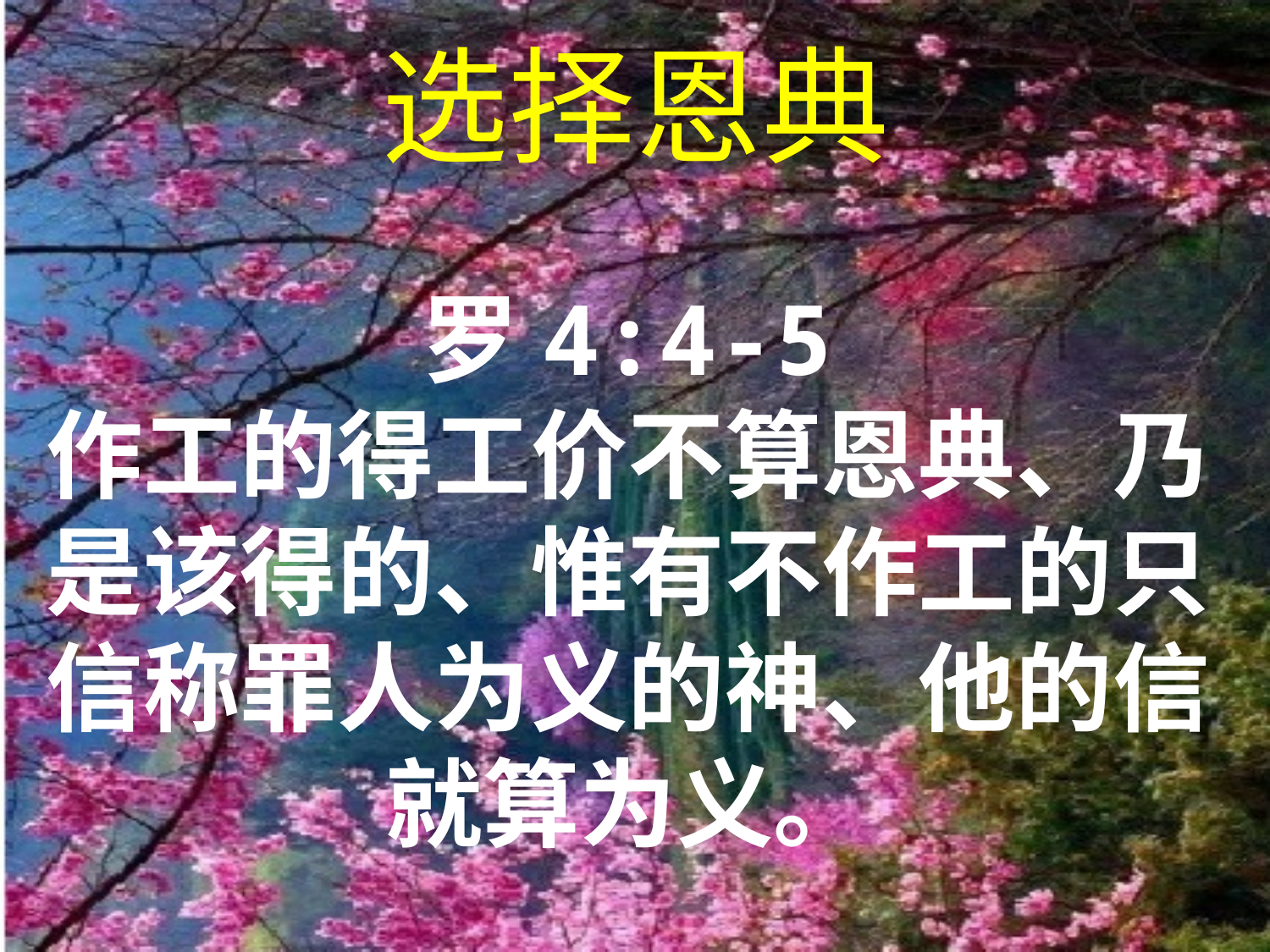

# 选择恩典
罗4:4-5
作工的得工价不算恩典、乃是该得的、惟有不作工的只信称罪人为义的神、他的信就算为义。